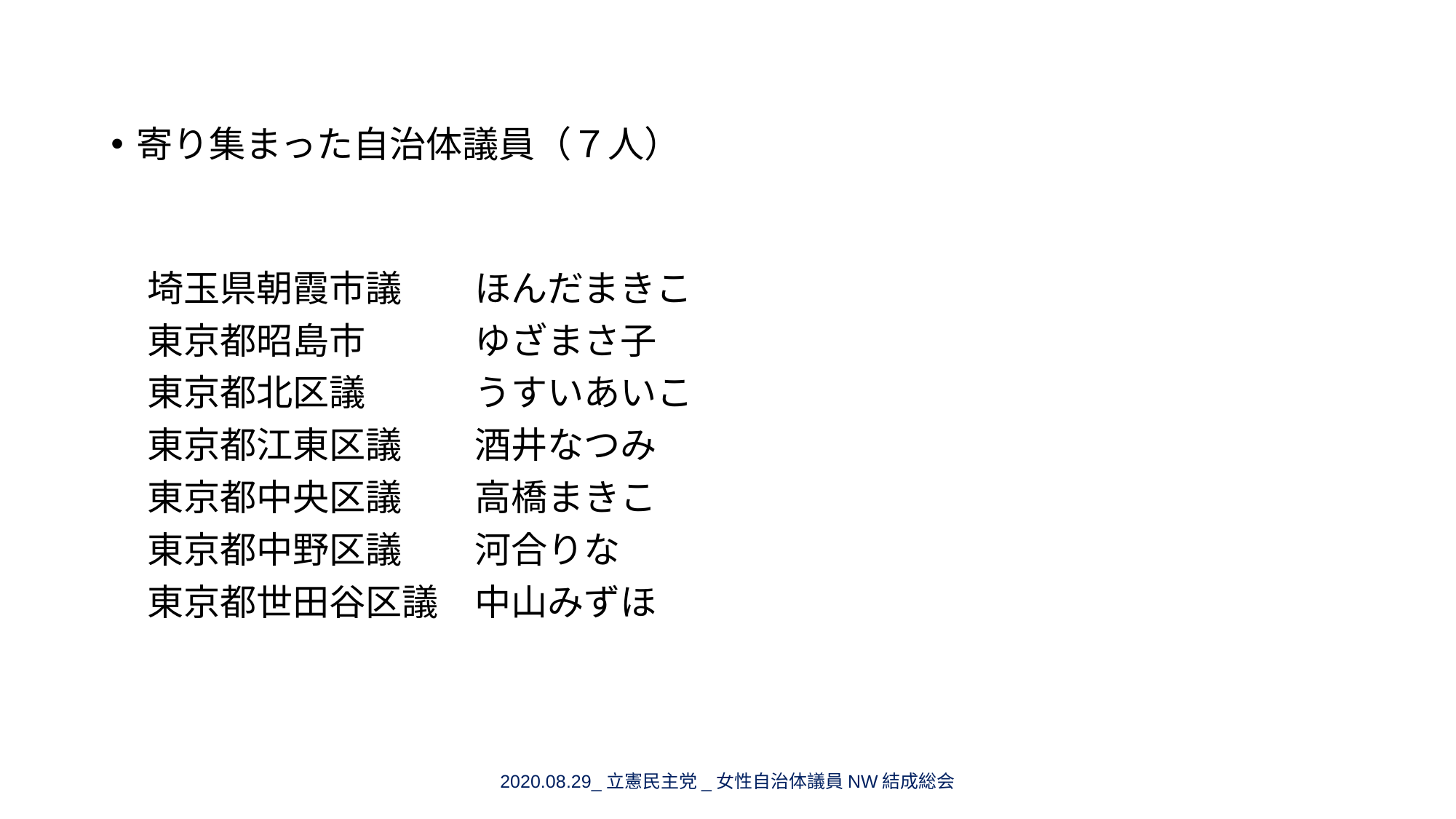

寄り集まった自治体議員（７人）

　埼玉県朝霞市議　　ほんだまきこ
　東京都昭島市　　　ゆざまさ子
　東京都北区議　　　うすいあいこ
　東京都江東区議　　酒井なつみ
　東京都中央区議　　高橋まきこ
　東京都中野区議　　河合りな
　東京都世田谷区議　中山みずほ
2020.08.29_立憲民主党_女性自治体議員NW結成総会